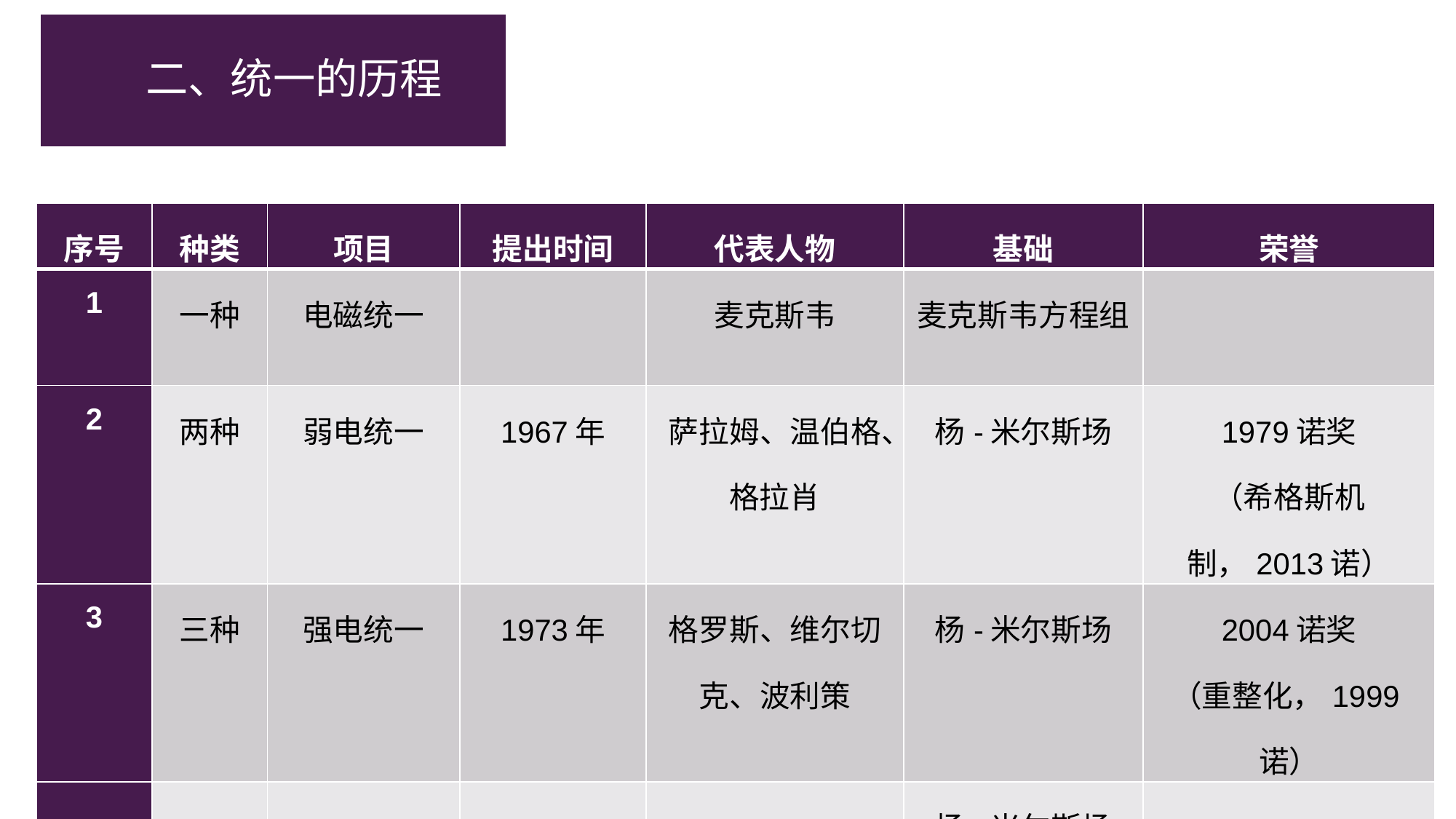

二、统一的历程
| 序号 | 种类 | 项目 | 提出时间 | 代表人物 | 基础 | 荣誉 |
| --- | --- | --- | --- | --- | --- | --- |
| 1 | 一种 | 电磁统一 |  | 麦克斯韦 | 麦克斯韦方程组 |  |
| 2 | 两种 | 弱电统一 | 1967年 | 萨拉姆、温伯格、格拉肖 | 杨-米尔斯场 | 1979诺奖 （希格斯机制，2013诺） |
| 3 | 三种 | 强电统一 | 1973年 | 格罗斯、维尔切克、波利策 | 杨-米尔斯场 | 2004诺奖 （重整化，1999诺） |
| 4 | 四种 | 引力统一 |  |  | 杨-米尔斯场 （或更基础理论） |  |